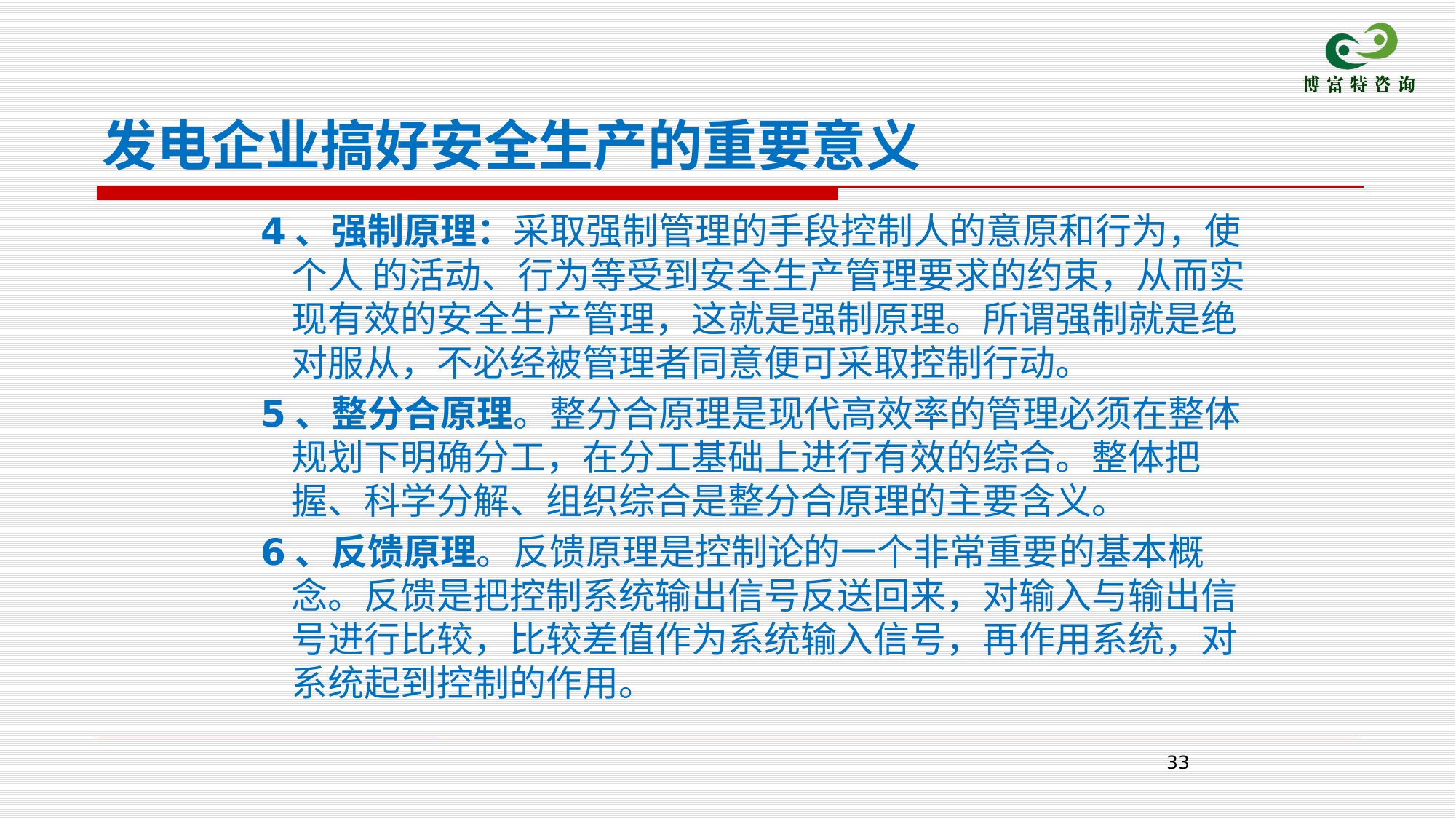

发电企业搞好安全生产的重要意义
 4、强制原理：采取强制管理的手段控制人的意原和行为，使个人 的活动、行为等受到安全生产管理要求的约束，从而实现有效的安全生产管理，这就是强制原理。所谓强制就是绝对服从，不必经被管理者同意便可采取控制行动。
  5、整分合原理。整分合原理是现代高效率的管理必须在整体规划下明确分工，在分工基础上进行有效的综合。整体把握、科学分解、组织综合是整分合原理的主要含义。
  6、反馈原理。反馈原理是控制论的一个非常重要的基本概念。反馈是把控制系统输出信号反送回来，对输入与输出信号进行比较，比较差值作为系统输入信号，再作用系统，对系统起到控制的作用。

33